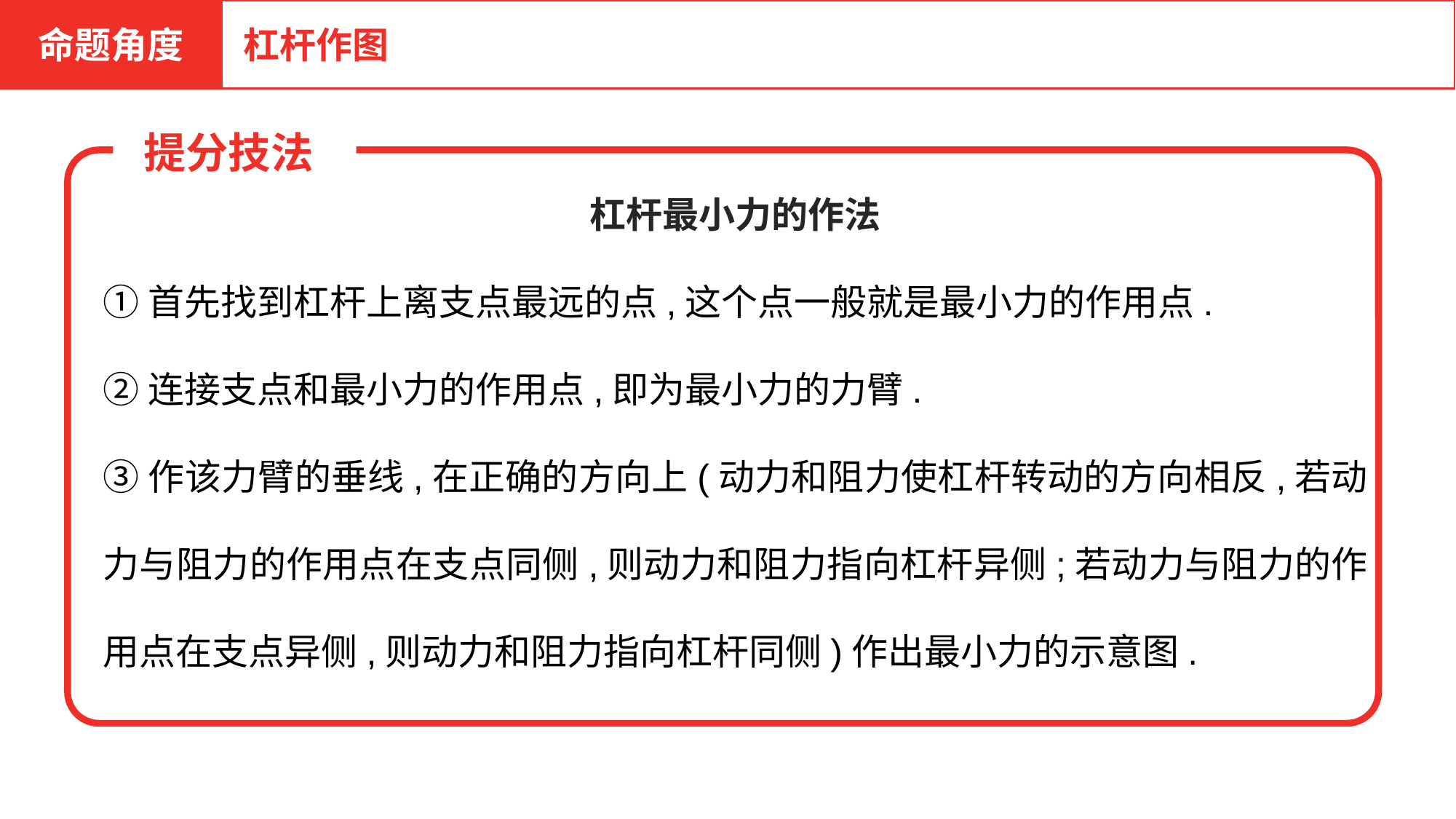

命题角度
杠杆作图
 提分技法

杠杆最小力的作法
①首先找到杠杆上离支点最远的点,这个点一般就是最小力的作用点.
②连接支点和最小力的作用点,即为最小力的力臂.
③作该力臂的垂线,在正确的方向上(动力和阻力使杠杆转动的方向相反,若动力与阻力的作用点在支点同侧,则动力和阻力指向杠杆异侧;若动力与阻力的作用点在支点异侧,则动力和阻力指向杠杆同侧)作出最小力的示意图.